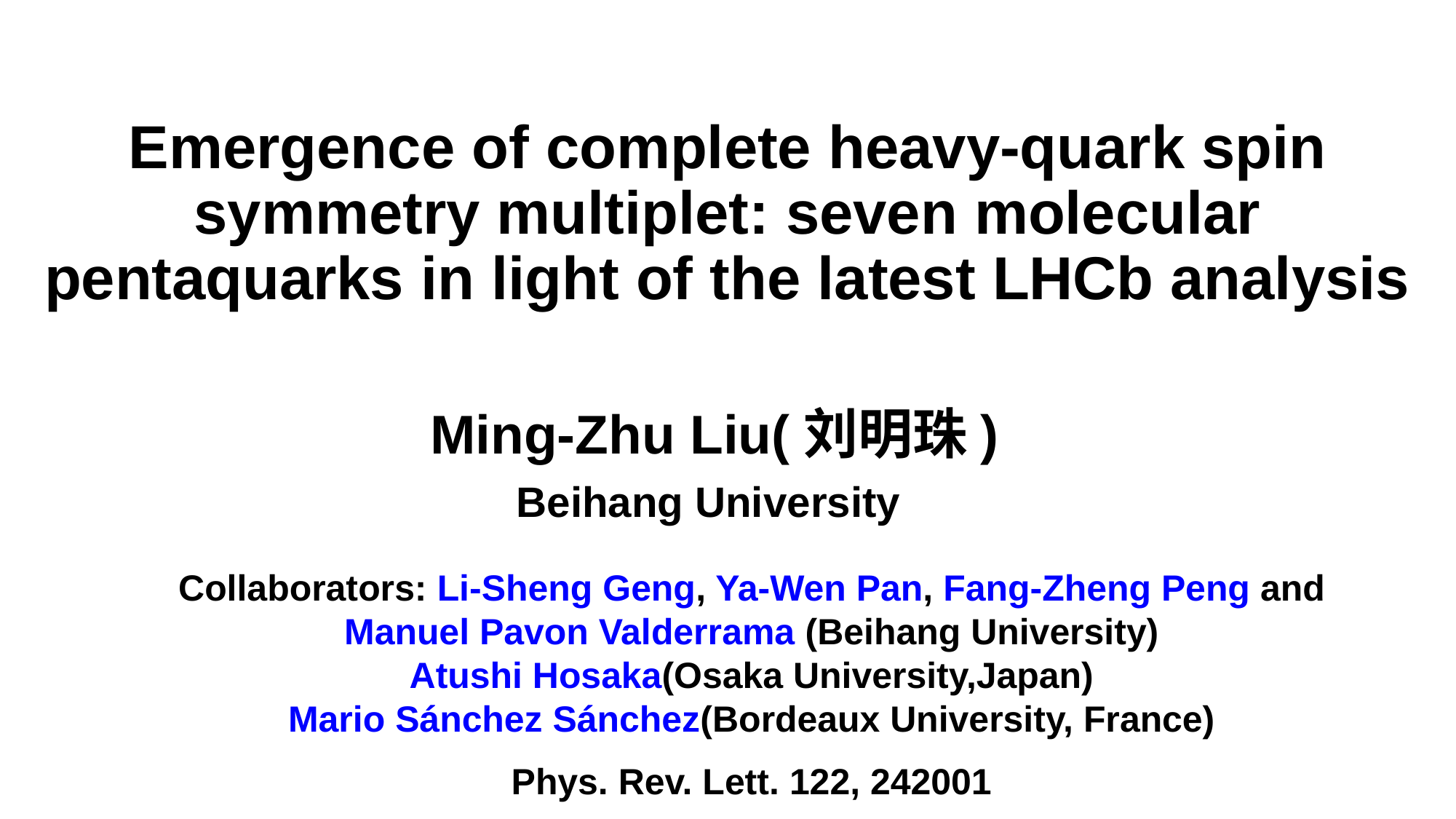

# Emergence of complete heavy-quark spin symmetry multiplet: seven molecular pentaquarks in light of the latest LHCb analysis
Ming-Zhu Liu(刘明珠)
Beihang University
Collaborators: Li-Sheng Geng, Ya-Wen Pan, Fang-Zheng Peng and Manuel Pavon Valderrama (Beihang University)
Atushi Hosaka(Osaka University,Japan)
Mario Sánchez Sánchez(Bordeaux University, France)
Phys. Rev. Lett. 122, 242001